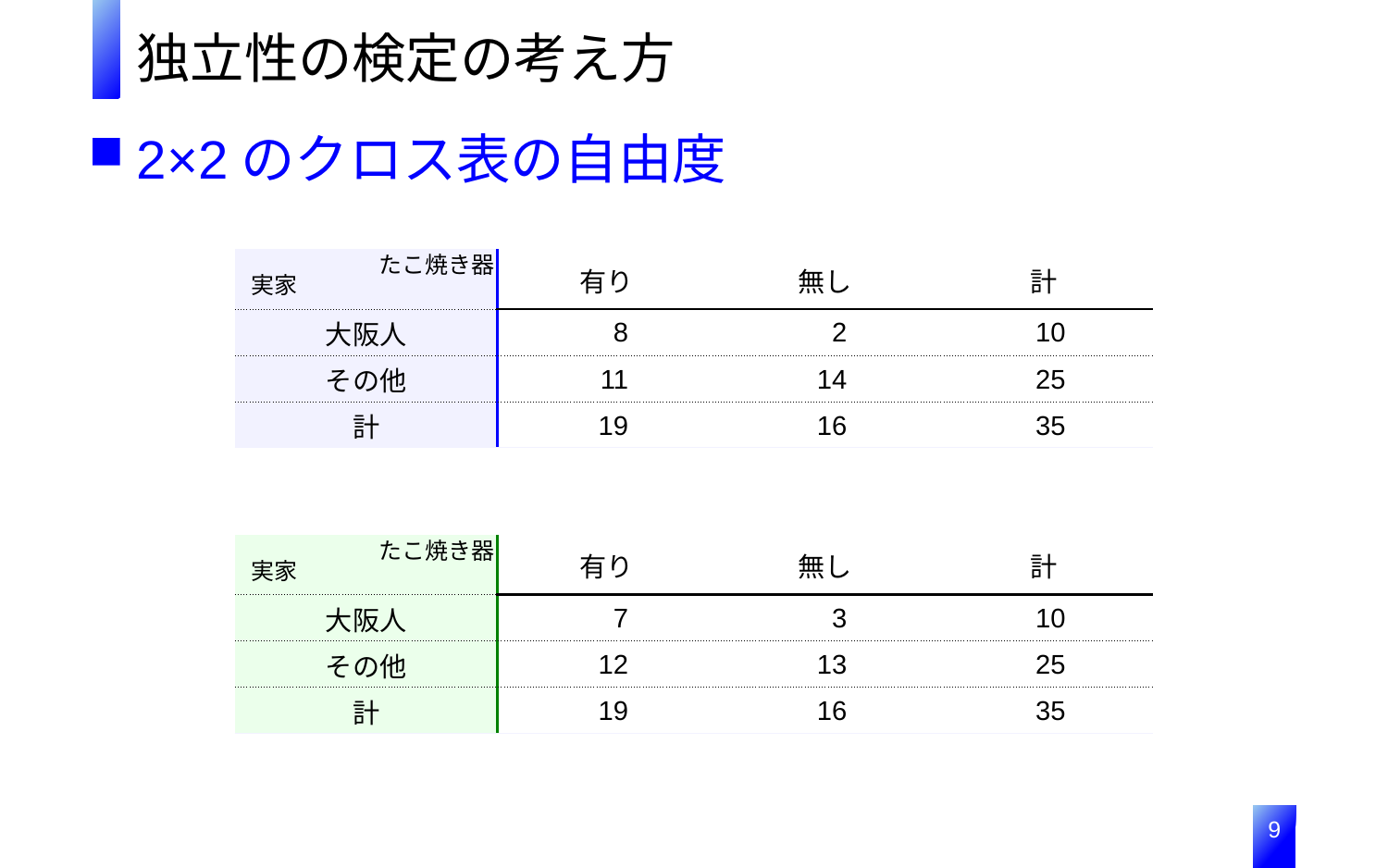

独立性の検定の考え方
2×2のクロス表の自由度

たこ焼き器
|  | 有り | 無し | 計 |
| --- | --- | --- | --- |
| 大阪人 | 8 | 2 | 10 |
| その他 | 11 | 14 | 25 |
| 計 | 19 | 16 | 35 |
実家
たこ焼き器
|  | 有り | 無し | 計 |
| --- | --- | --- | --- |
| 大阪人 | 7 | 3 | 10 |
| その他 | 12 | 13 | 25 |
| 計 | 19 | 16 | 35 |
実家